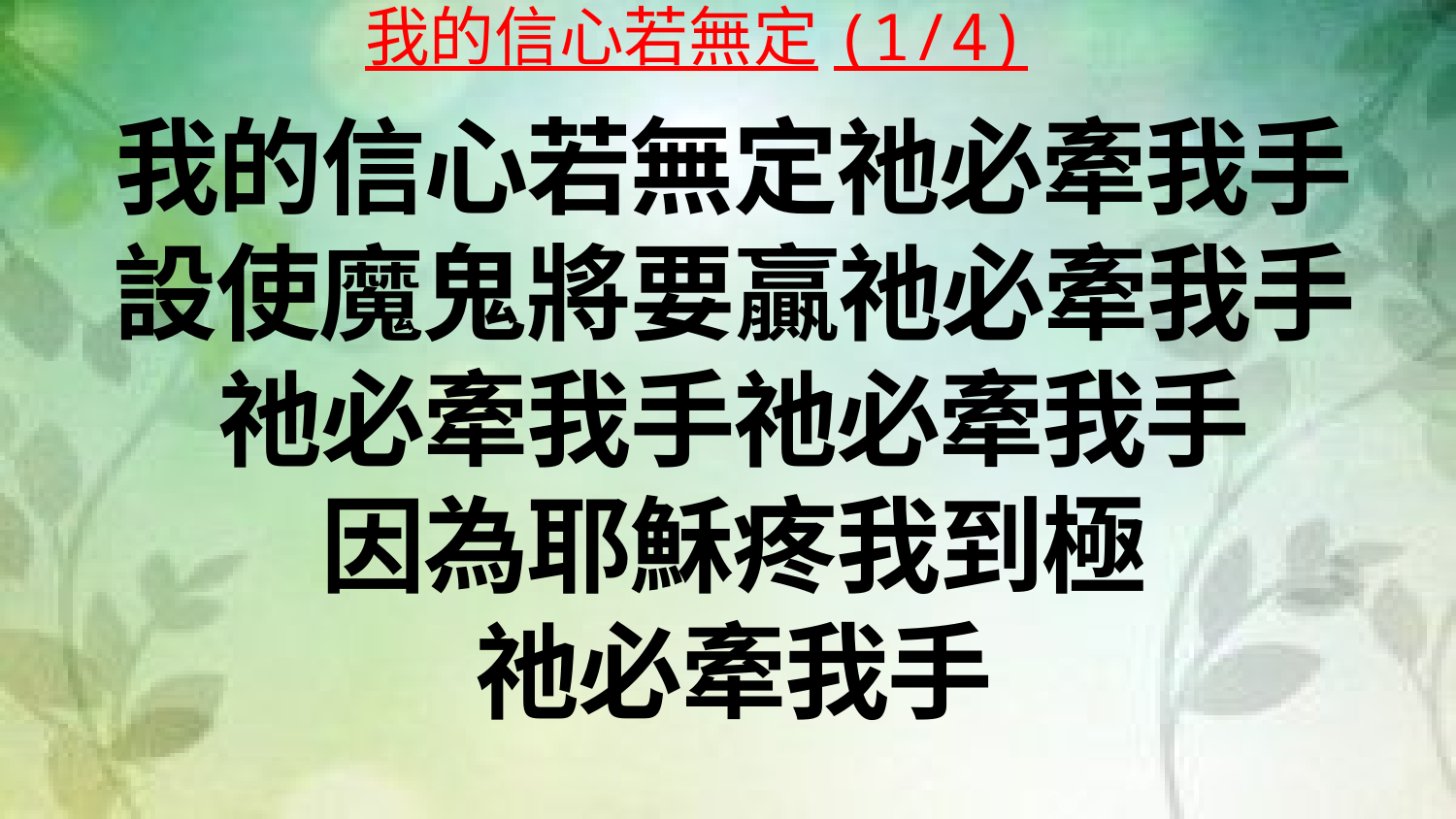

我的信心若無定(1/4)
我的信心若無定祂必牽我手
設使魔鬼將要贏祂必牽我手
祂必牽我手祂必牽我手
因為耶穌疼我到極
祂必牽我手